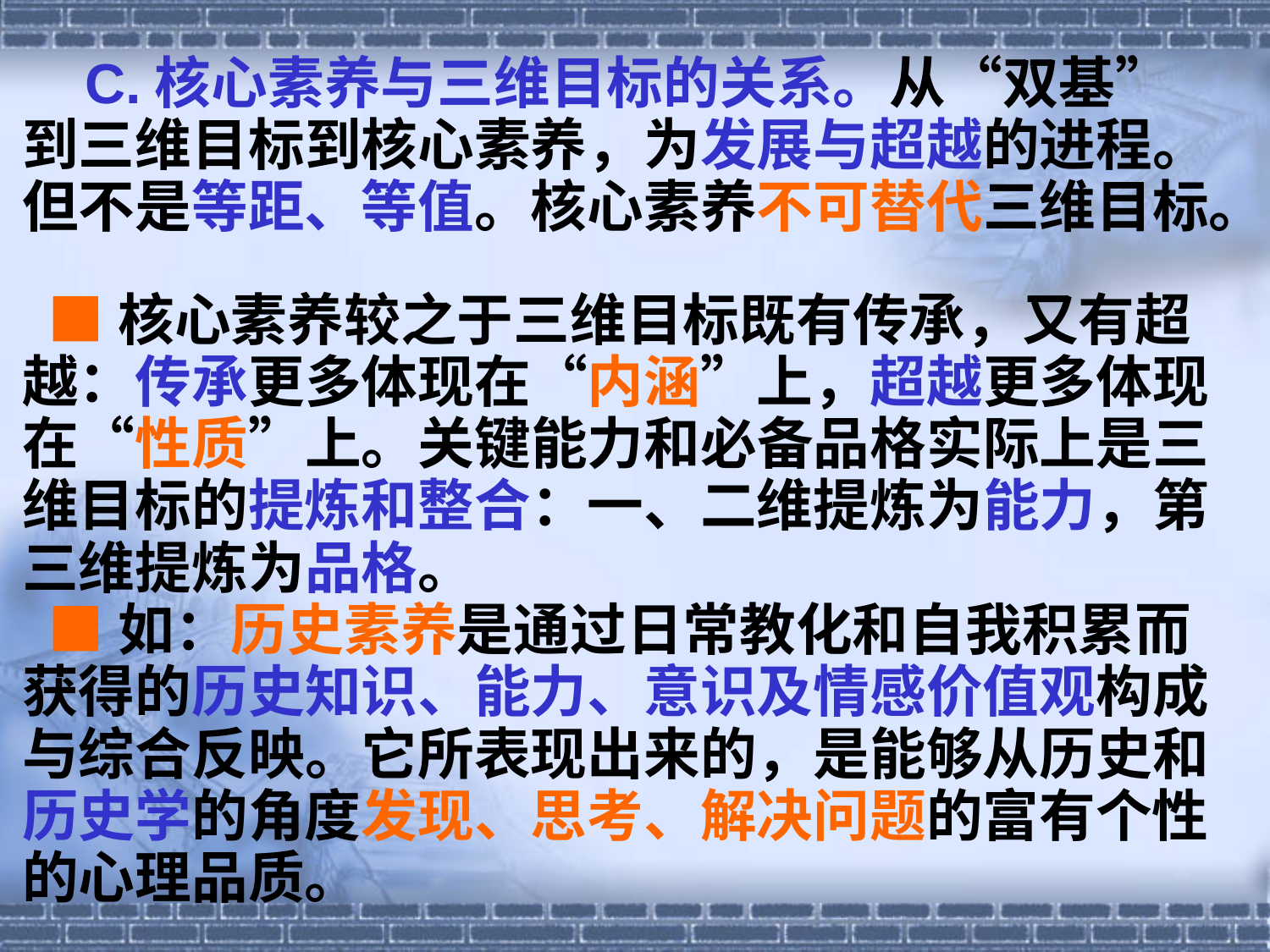

C.核心素养与三维目标的关系。从“双基”
到三维目标到核心素养，为发展与超越的进程。
但不是等距、等值。核心素养不可替代三维目标。
  ■核心素养较之于三维目标既有传承，又有超
越：传承更多体现在“内涵”上，超越更多体现
在“性质”上。关键能力和必备品格实际上是三
维目标的提炼和整合：一、二维提炼为能力，第
三维提炼为品格。
  ■如：历史素养是通过日常教化和自我积累而
获得的历史知识、能力、意识及情感价值观构成
与综合反映。它所表现出来的，是能够从历史和
历史学的角度发现、思考、解决问题的富有个性
的心理品质。